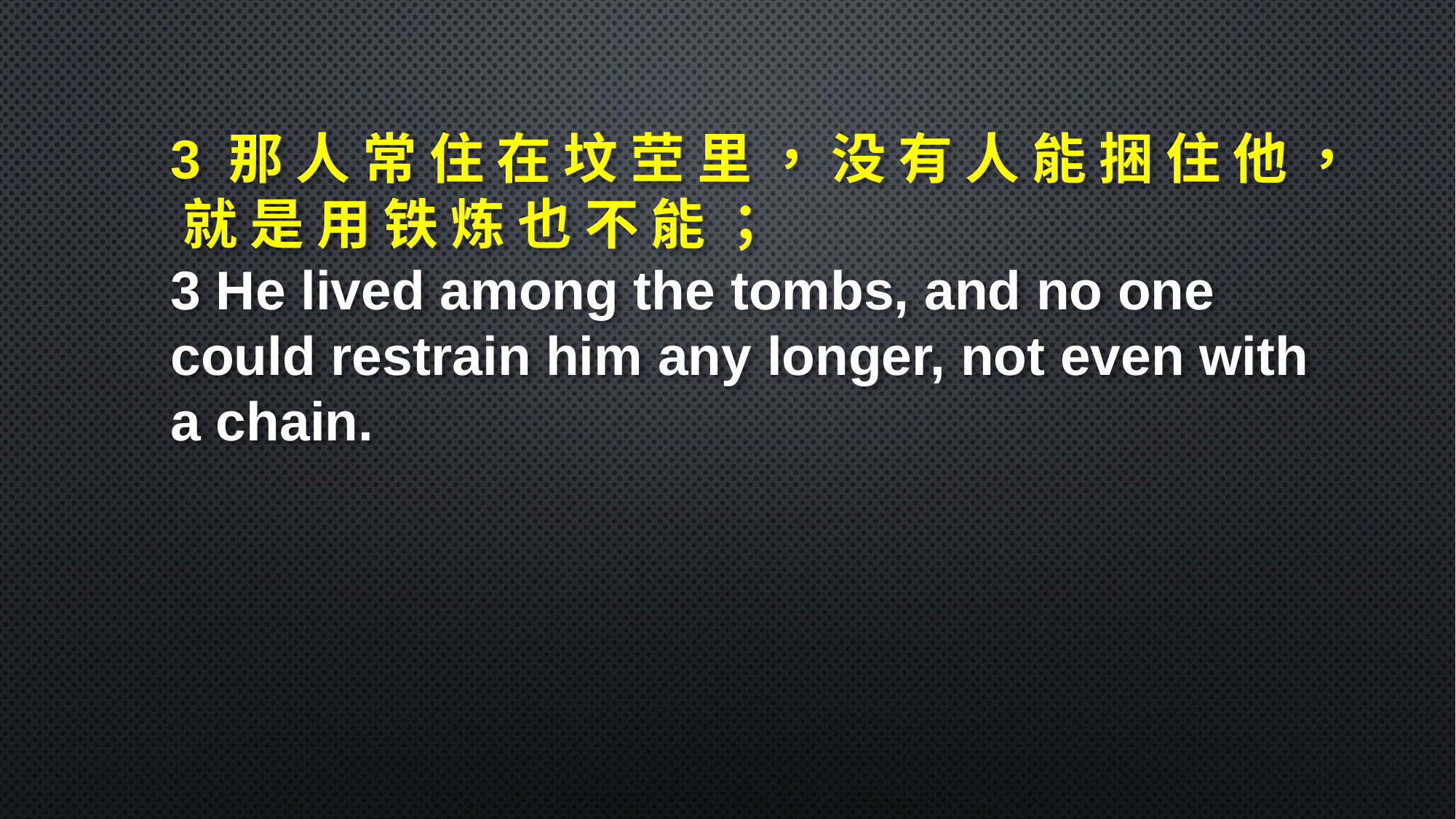

3 那 人 常 住 在 坟 茔 里 ， 没 有 人 能 捆 住 他 ， 就 是 用 铁 炼 也 不 能 ；
3 He lived among the tombs, and no one could restrain him any longer, not even with a chain.